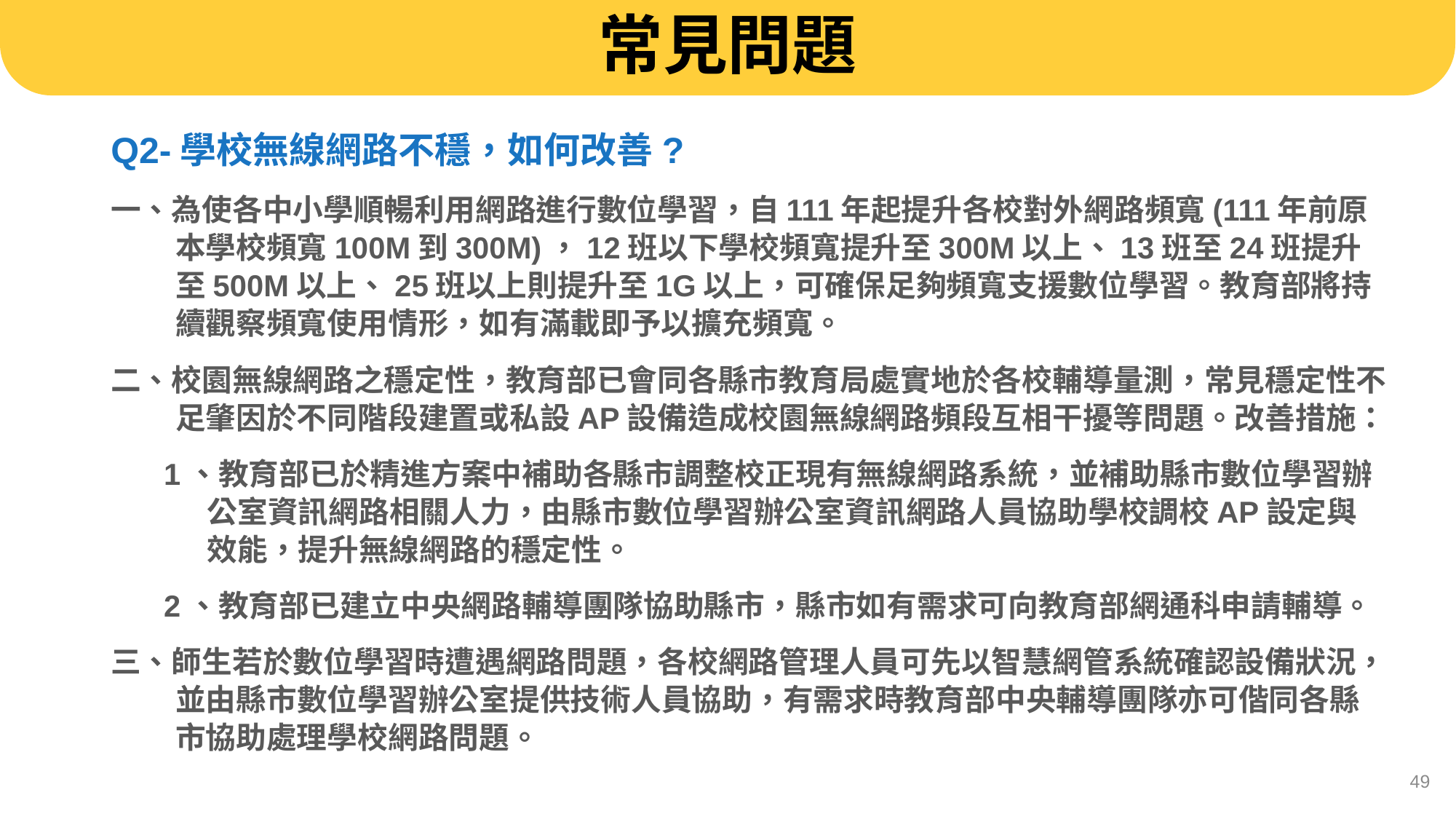

# 常見問題
Q2-學校無線網路不穩，如何改善?
一、為使各中小學順暢利用網路進行數位學習，自111年起提升各校對外網路頻寬(111年前原本學校頻寬100M到300M)，12班以下學校頻寬提升至300M以上、13班至24班提升至500M以上、25班以上則提升至1G以上，可確保足夠頻寬支援數位學習。教育部將持續觀察頻寬使用情形，如有滿載即予以擴充頻寬。
二、校園無線網路之穩定性，教育部已會同各縣市教育局處實地於各校輔導量測，常見穩定性不足肇因於不同階段建置或私設AP設備造成校園無線網路頻段互相干擾等問題。改善措施：
1、教育部已於精進方案中補助各縣市調整校正現有無線網路系統，並補助縣市數位學習辦公室資訊網路相關人力，由縣市數位學習辦公室資訊網路人員協助學校調校AP設定與效能，提升無線網路的穩定性。
2、教育部已建立中央網路輔導團隊協助縣市，縣市如有需求可向教育部網通科申請輔導。
三、師生若於數位學習時遭遇網路問題，各校網路管理人員可先以智慧網管系統確認設備狀況，並由縣市數位學習辦公室提供技術人員協助，有需求時教育部中央輔導團隊亦可偕同各縣市協助處理學校網路問題。
49